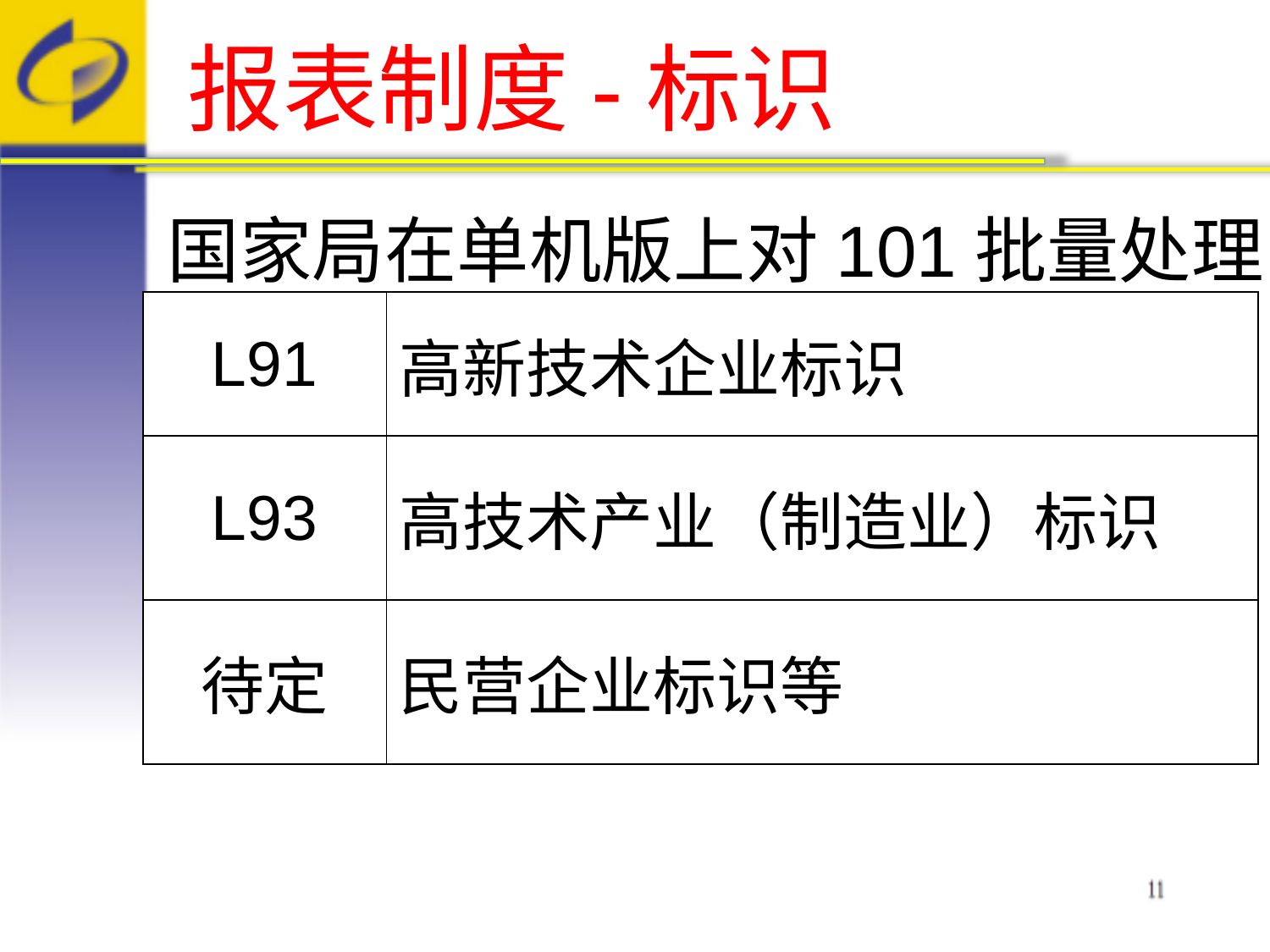

# 报表制度-标识

国家局在单机版上对101批量处理
| L91 | 高新技术企业标识 |
| --- | --- |
| L93 | 高技术产业（制造业）标识 |
| 待定 | 民营企业标识等 |